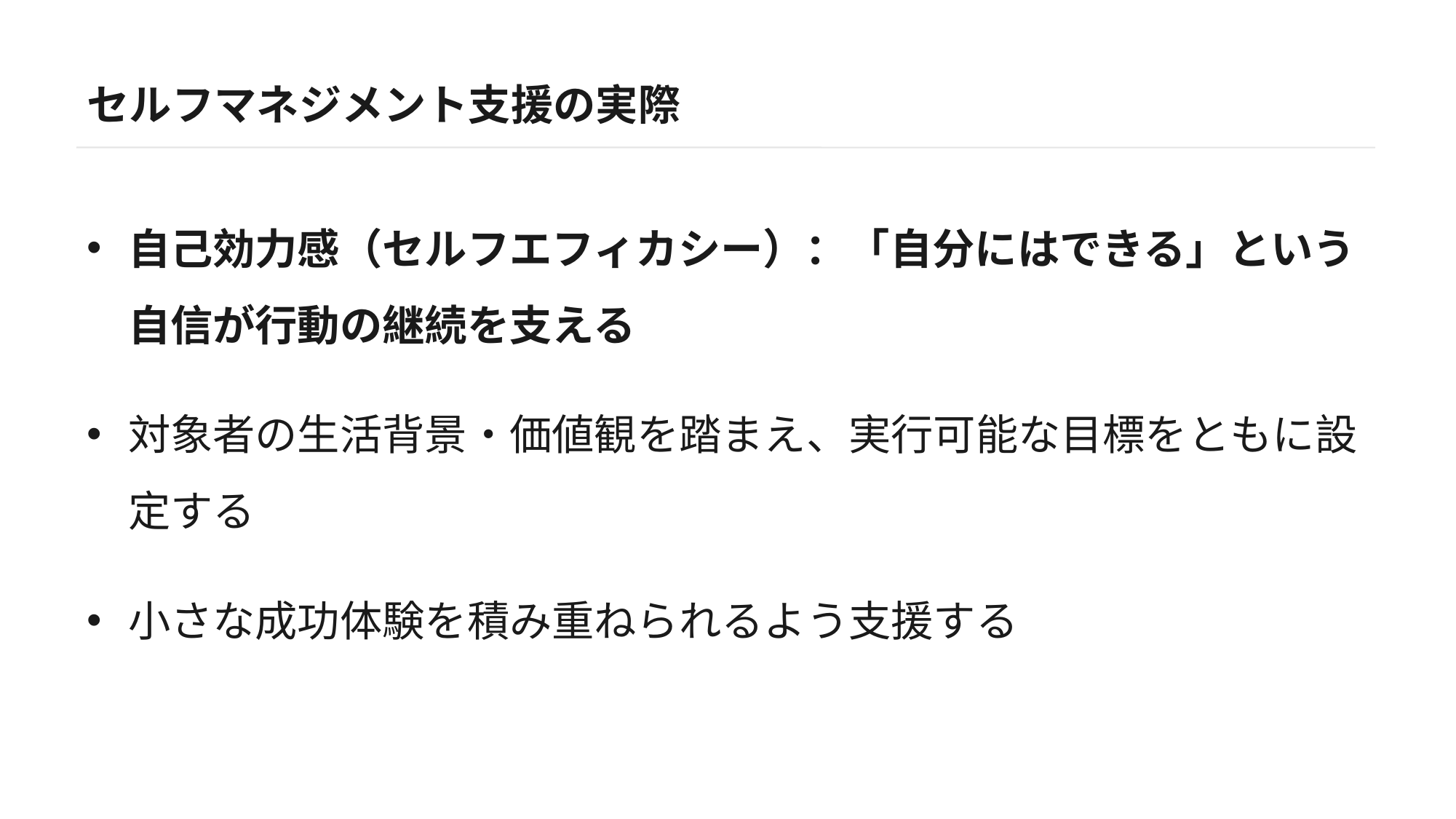

セルフマネジメント支援の実際

自己効力感（セルフエフィカシー）：「自分にはできる」という自信が行動の継続を支える
対象者の生活背景・価値観を踏まえ、実行可能な目標をともに設定する
小さな成功体験を積み重ねられるよう支援する